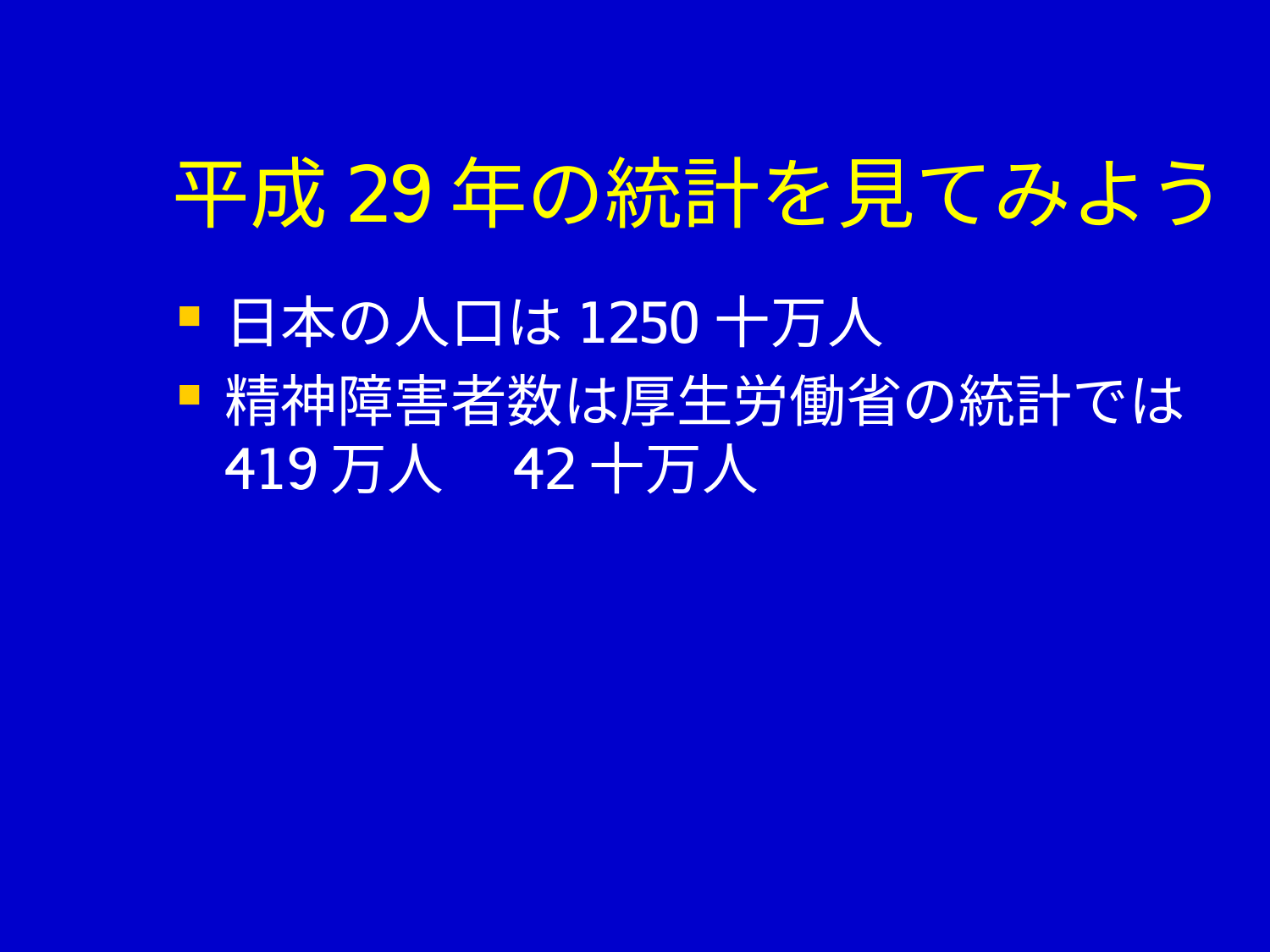

# 平成29年の統計を見てみよう
日本の人口は1250十万人
精神障害者数は厚生労働省の統計では419万人　42十万人